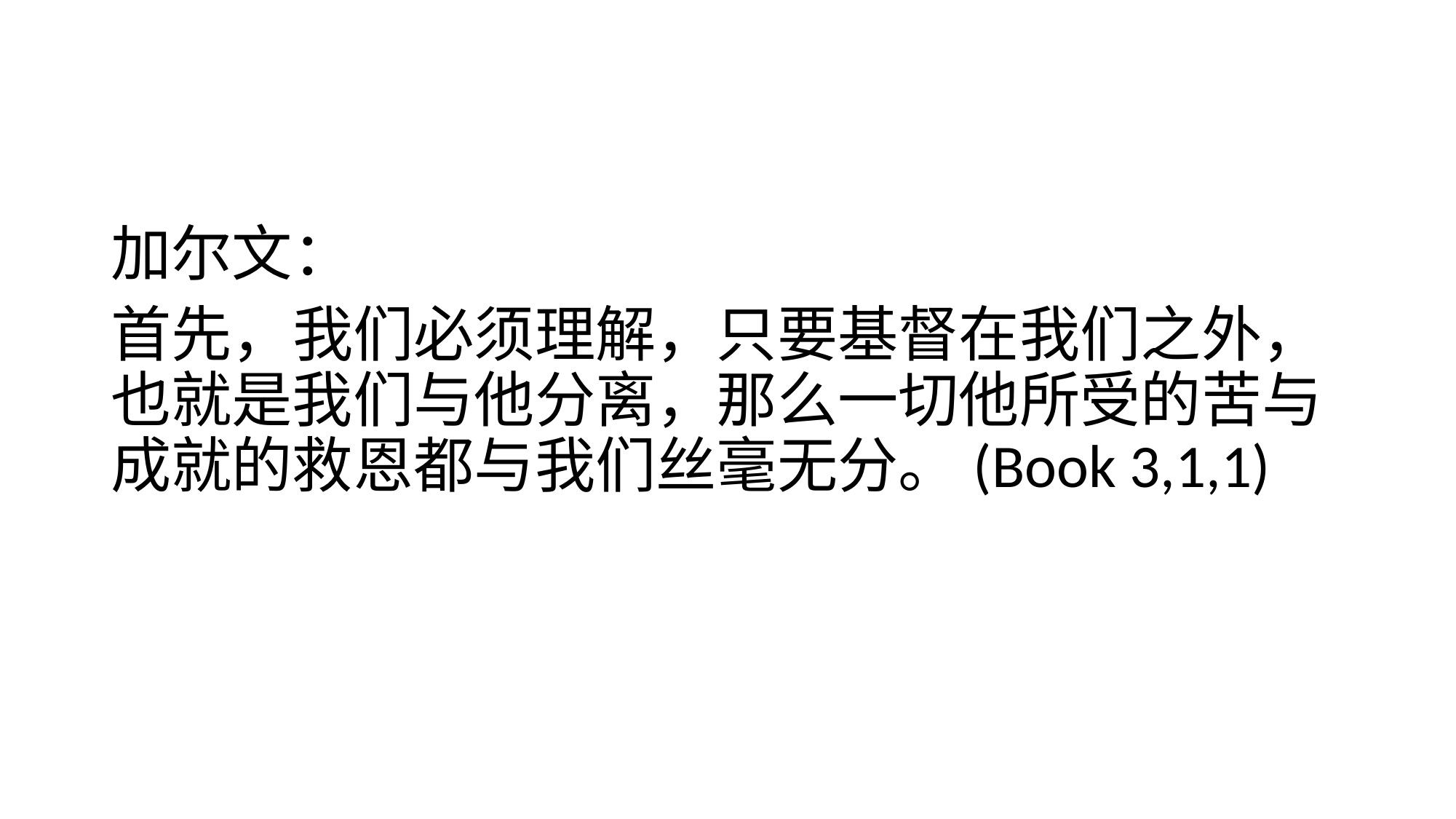

#
加尔文：
首先，我们必须理解，只要基督在我们之外，也就是我们与他分离，那么一切他所受的苦与成就的救恩都与我们丝毫无分。(Book 3,1,1)